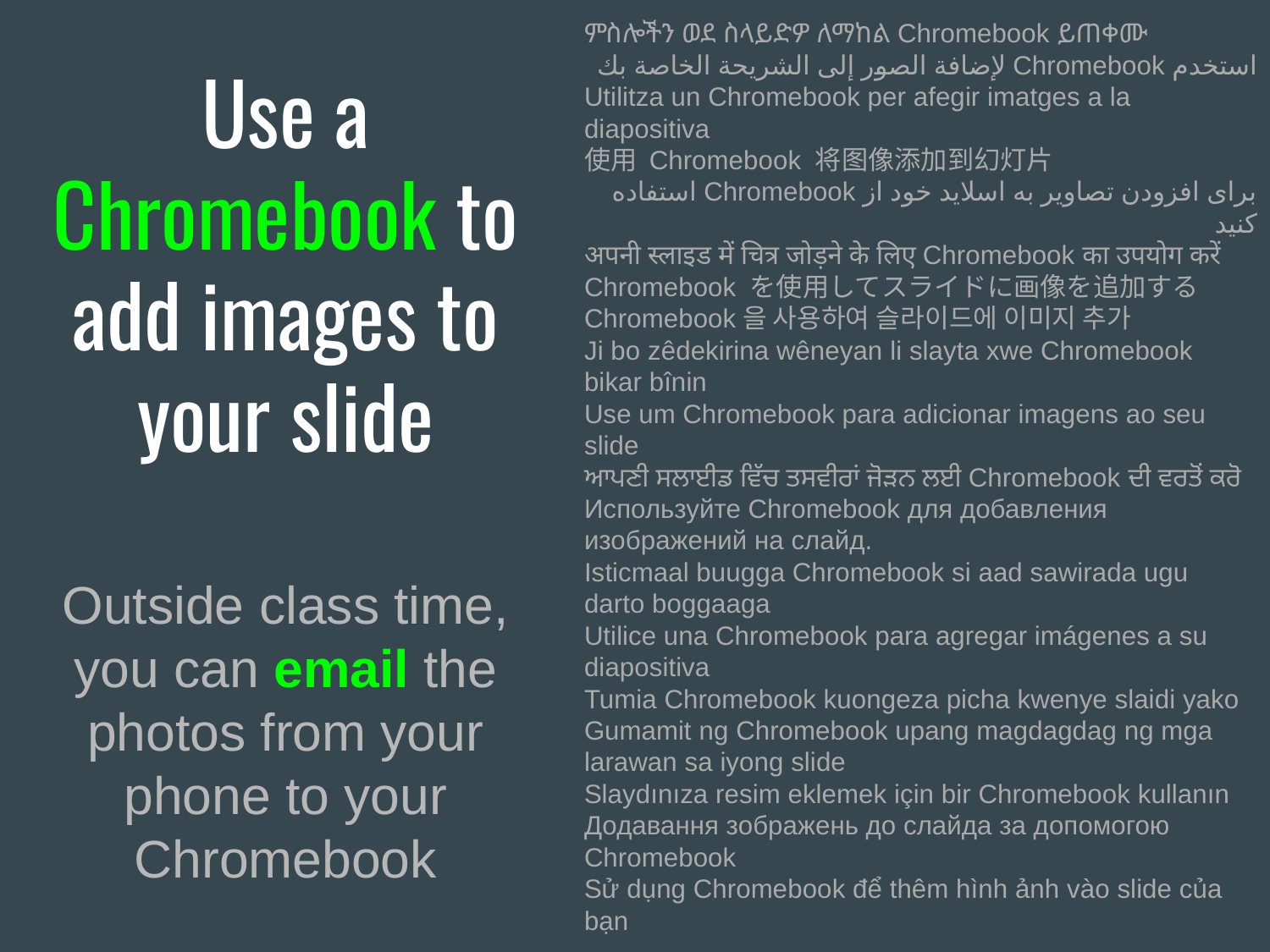

Use a Chromebook to add images to your slide

Outside class time, you can email the photos from your phone to your Chromebook
ምስሎችን ወደ ስላይድዎ ለማከል Chromebook ይጠቀሙ
استخدم Chromebook لإضافة الصور إلى الشريحة الخاصة بك
Utilitza un Chromebook per afegir imatges a la diapositiva
使用 Chromebook 将图像添加到幻灯片
برای افزودن تصاویر به اسلاید خود از Chromebook استفاده کنید
अपनी स्लाइड में चित्र जोड़ने के लिए Chromebook का उपयोग करें
Chromebook を使用してスライドに画像を追加する
Chromebook을 사용하여 슬라이드에 이미지 추가
Ji bo zêdekirina wêneyan li slayta xwe Chromebook bikar bînin
Use um Chromebook para adicionar imagens ao seu slide
ਆਪਣੀ ਸਲਾਈਡ ਵਿੱਚ ਤਸਵੀਰਾਂ ਜੋੜਨ ਲਈ Chromebook ਦੀ ਵਰਤੋਂ ਕਰੋ
Используйте Chromebook для добавления изображений на слайд.
Isticmaal buugga Chromebook si aad sawirada ugu darto boggaaga
Utilice una Chromebook para agregar imágenes a su diapositiva
Tumia Chromebook kuongeza picha kwenye slaidi yako
Gumamit ng Chromebook upang magdagdag ng mga larawan sa iyong slide
Slaydınıza resim eklemek için bir Chromebook kullanın
Додавання зображень до слайда за допомогою Chromebook
Sử dụng Chromebook để thêm hình ảnh vào slide của bạn